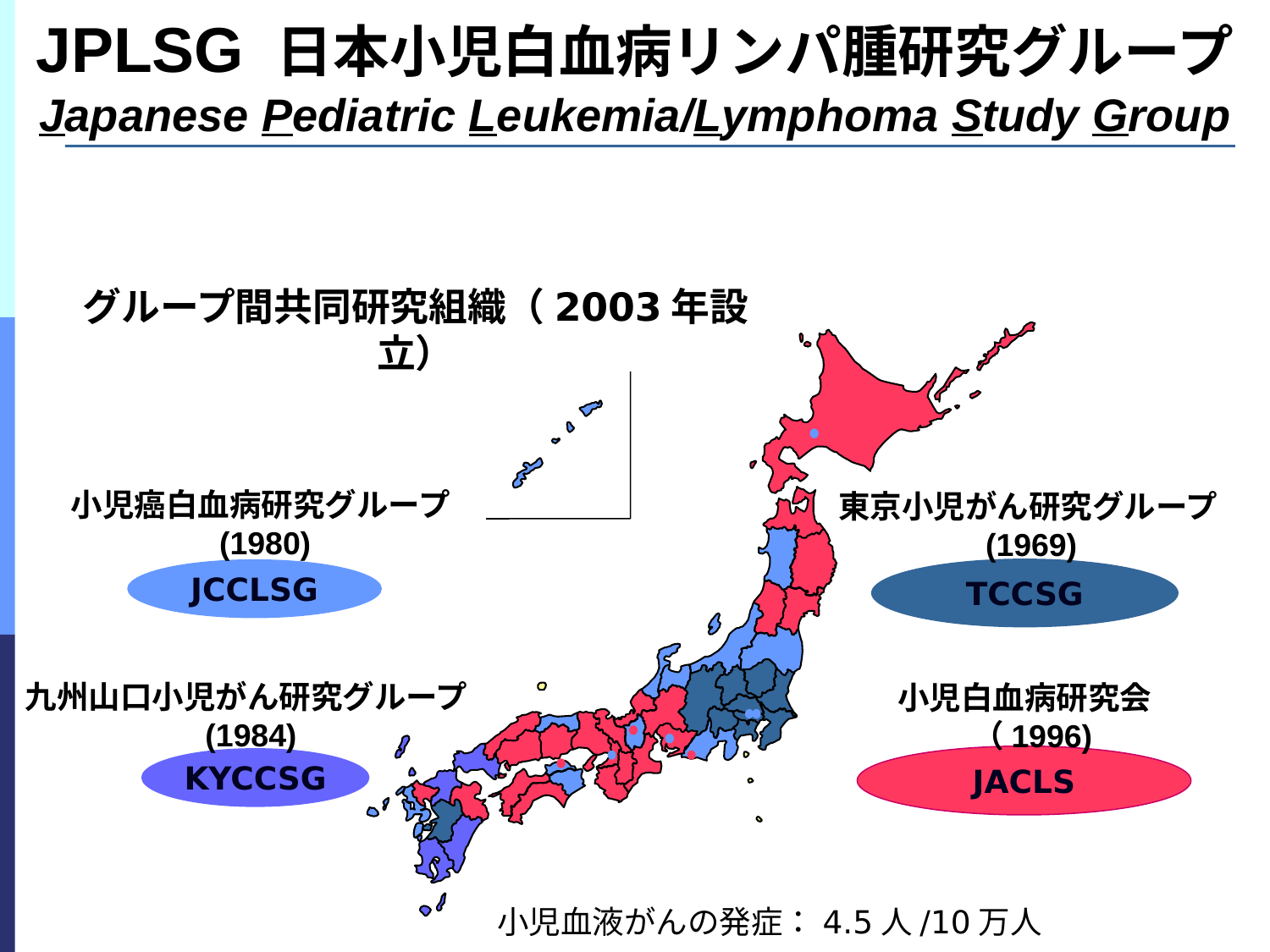

# JPLSG 日本小児白血病リンパ腫研究グループ Japanese Pediatric Leukemia/Lymphoma Study Group
グループ間共同研究組織（2003年設立）

小児癌白血病研究グループ
 (1980)
JCCLSG
東京小児がん研究グループ
(1969)
TCCSG
九州山口小児がん研究グループ
 (1984)
KYCCSG
小児白血病研究会
 （1996)
JACLS
小児血液がんの発症：4.5人/10万人